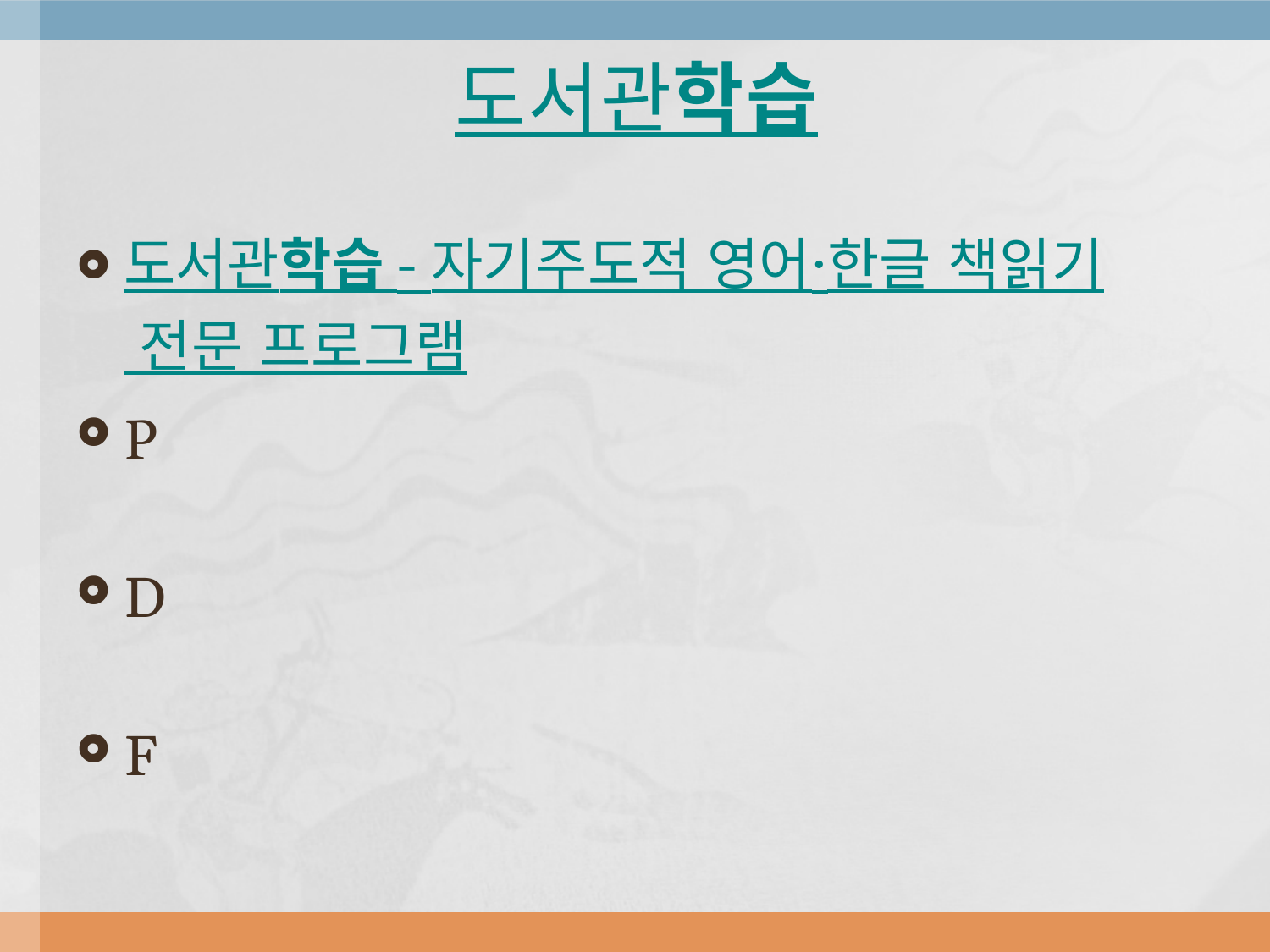

# 도서관학습
도서관학습 - 자기주도적 영어·한글 책읽기 전문 프로그램
P

D

F